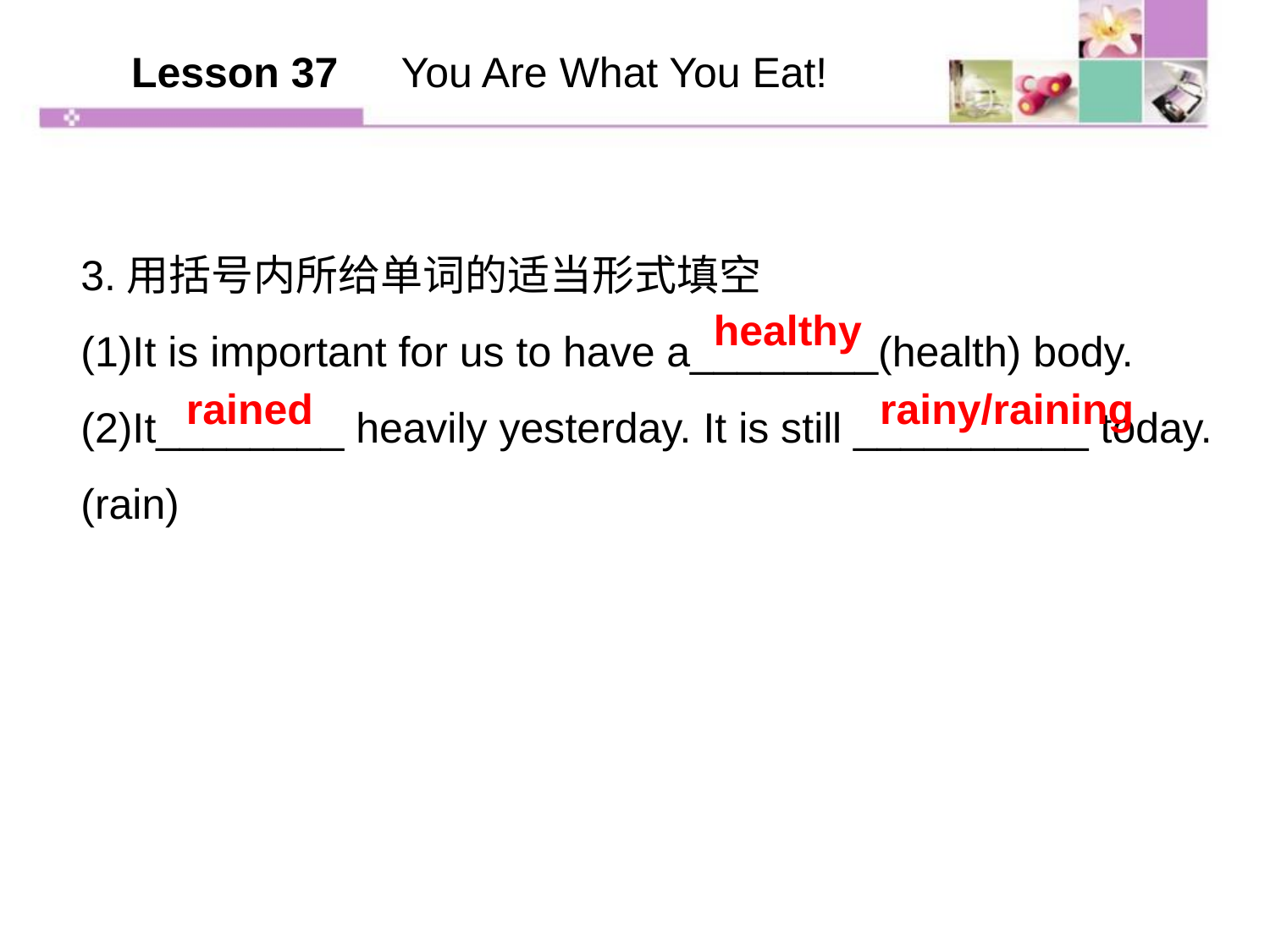

Lesson 37　You Are What You Eat!
3.用括号内所给单词的适当形式填空
(1)It is important for us to have a________(health) body.
(2)It________ heavily yes­terday. It is still __________ today.(rain)
healthy
rained                                                rainy/raining